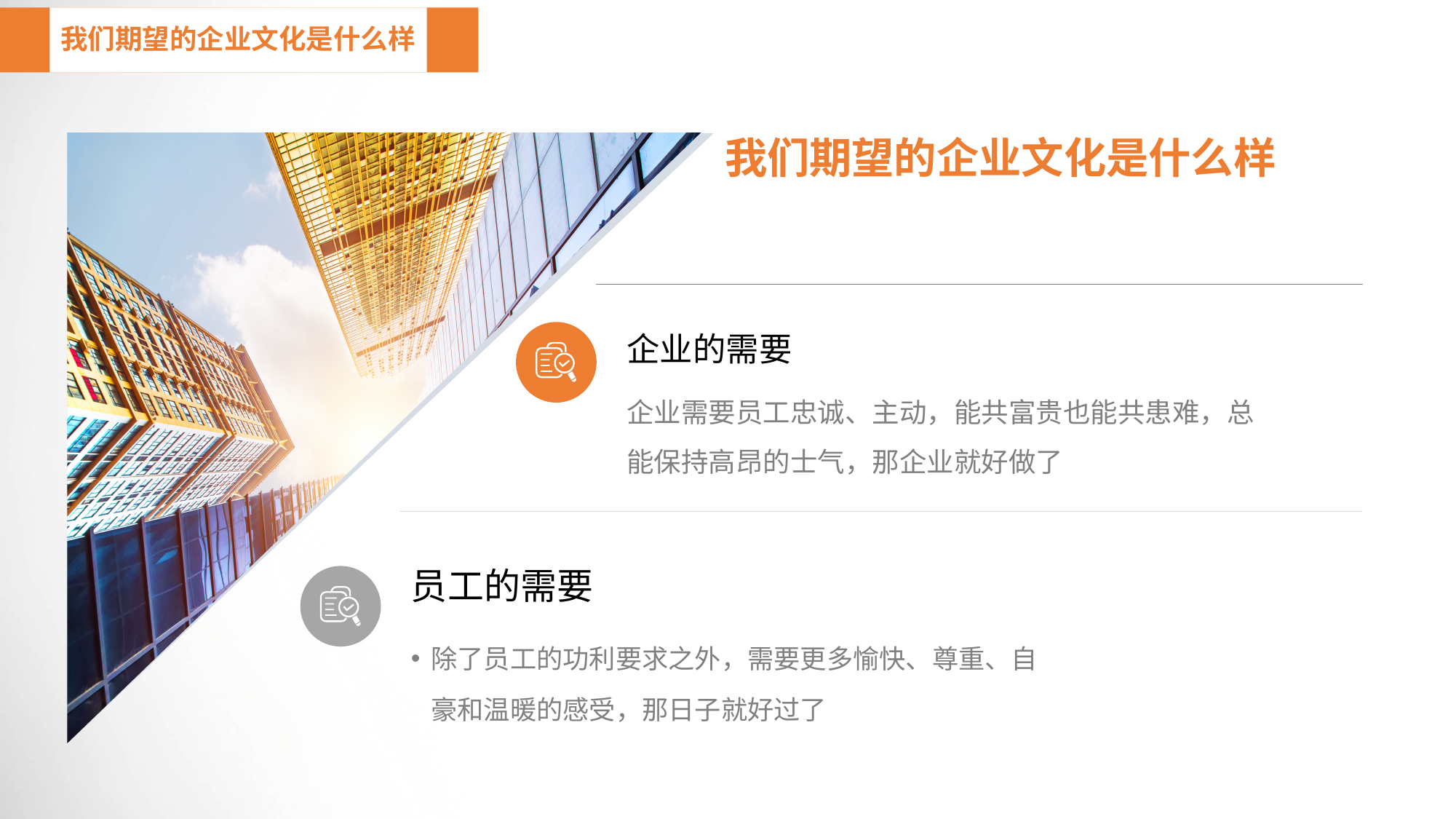

我们期望的企业文化是什么样

我们期望的企业文化是什么样

企业的需要

企业需要员工忠诚、主动，能共富贵也能共患难，总能保持高昂的士气，那企业就好做了
员工的需要

除了员工的功利要求之外，需要更多愉快、尊重、自豪和温暖的感受，那日子就好过了